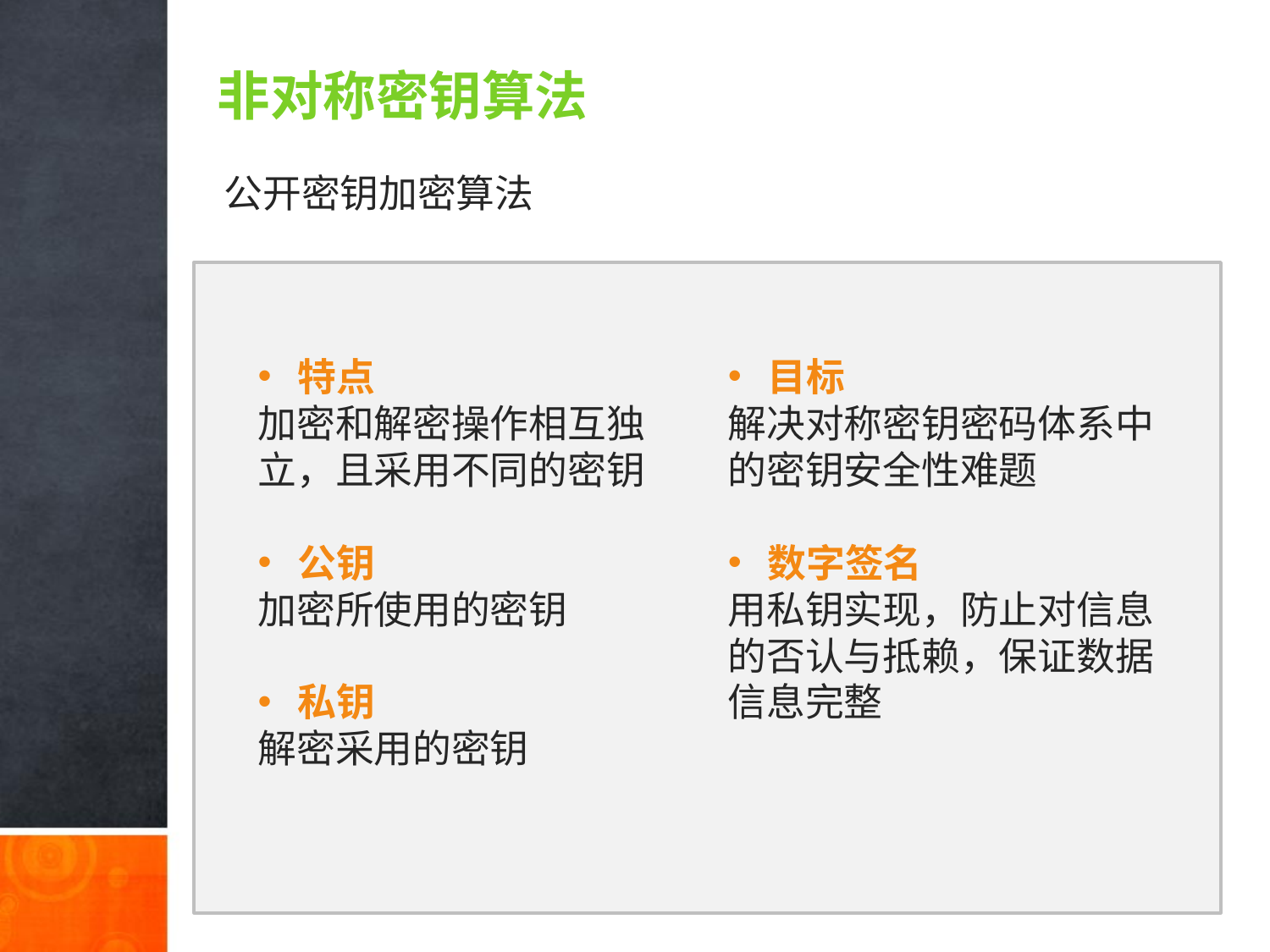

非对称密钥算法
公开密钥加密算法

特点
加密和解密操作相互独立，且采用不同的密钥

公钥
加密所使用的密钥

私钥
解密采用的密钥

目标
解决对称密钥密码体系中的密钥安全性难题

数字签名
用私钥实现，防止对信息的否认与抵赖，保证数据信息完整